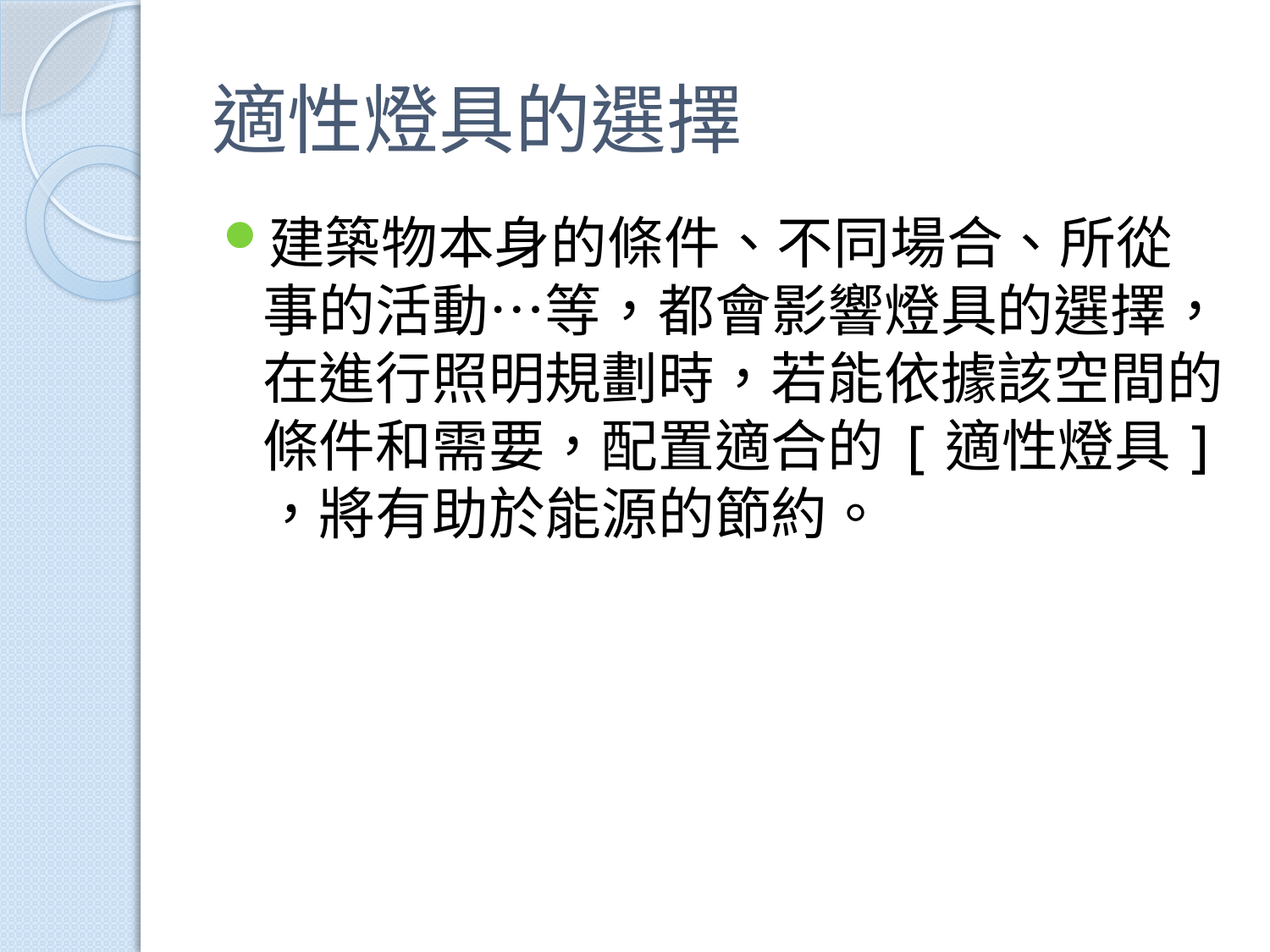

# 適性燈具的選擇
建築物本身的條件、不同場合、所從事的活動…等，都會影響燈具的選擇，在進行照明規劃時，若能依據該空間的條件和需要，配置適合的[適性燈具] ，將有助於能源的節約。